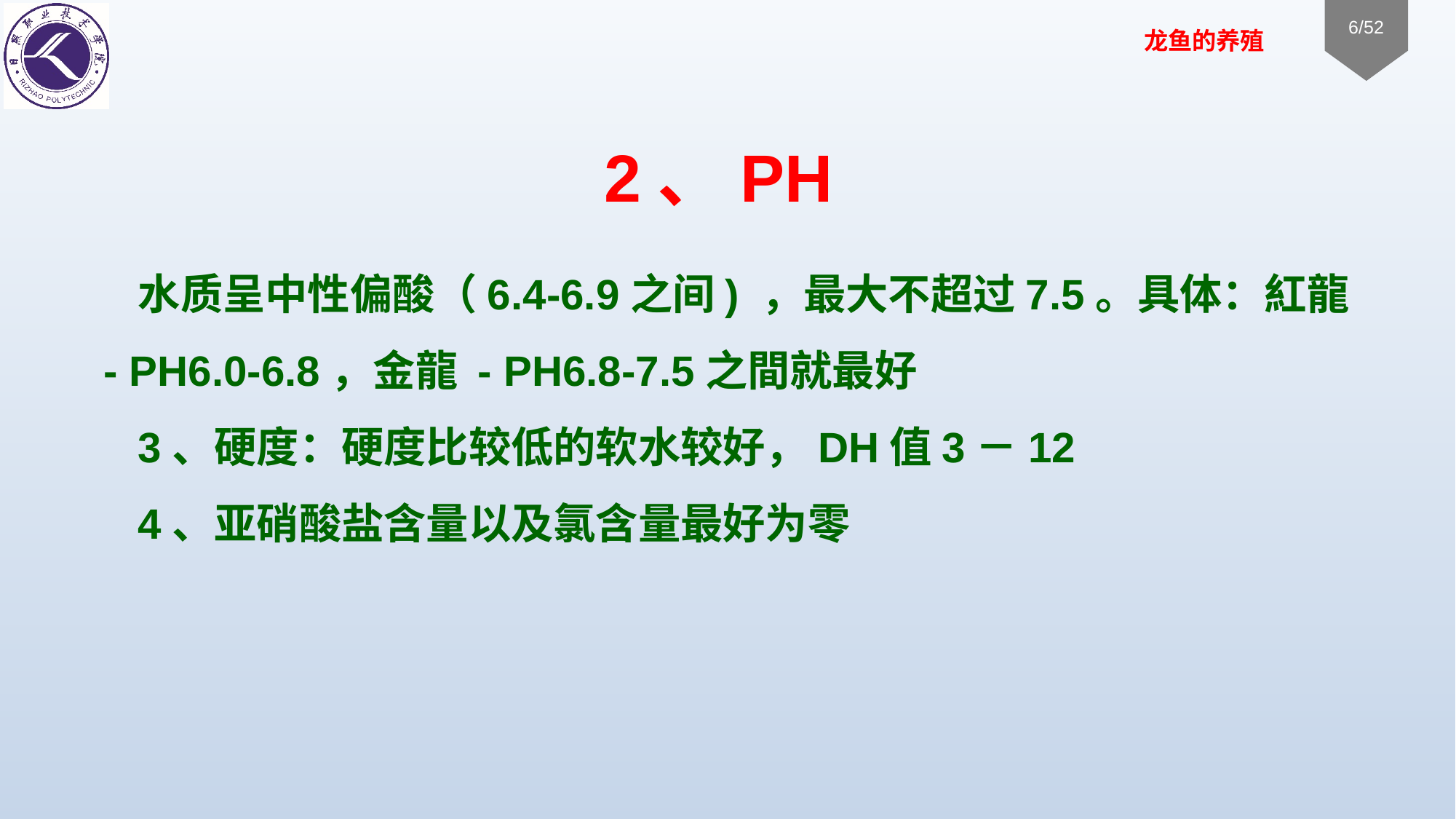

# 2、PH
水质呈中性偏酸（6.4-6.9之间) ，最大不超过7.5。具体：紅龍 - PH6.0-6.8，金龍 - PH6.8-7.5之間就最好
3、硬度：硬度比较低的软水较好，DH值3－12
4、亚硝酸盐含量以及氯含量最好为零